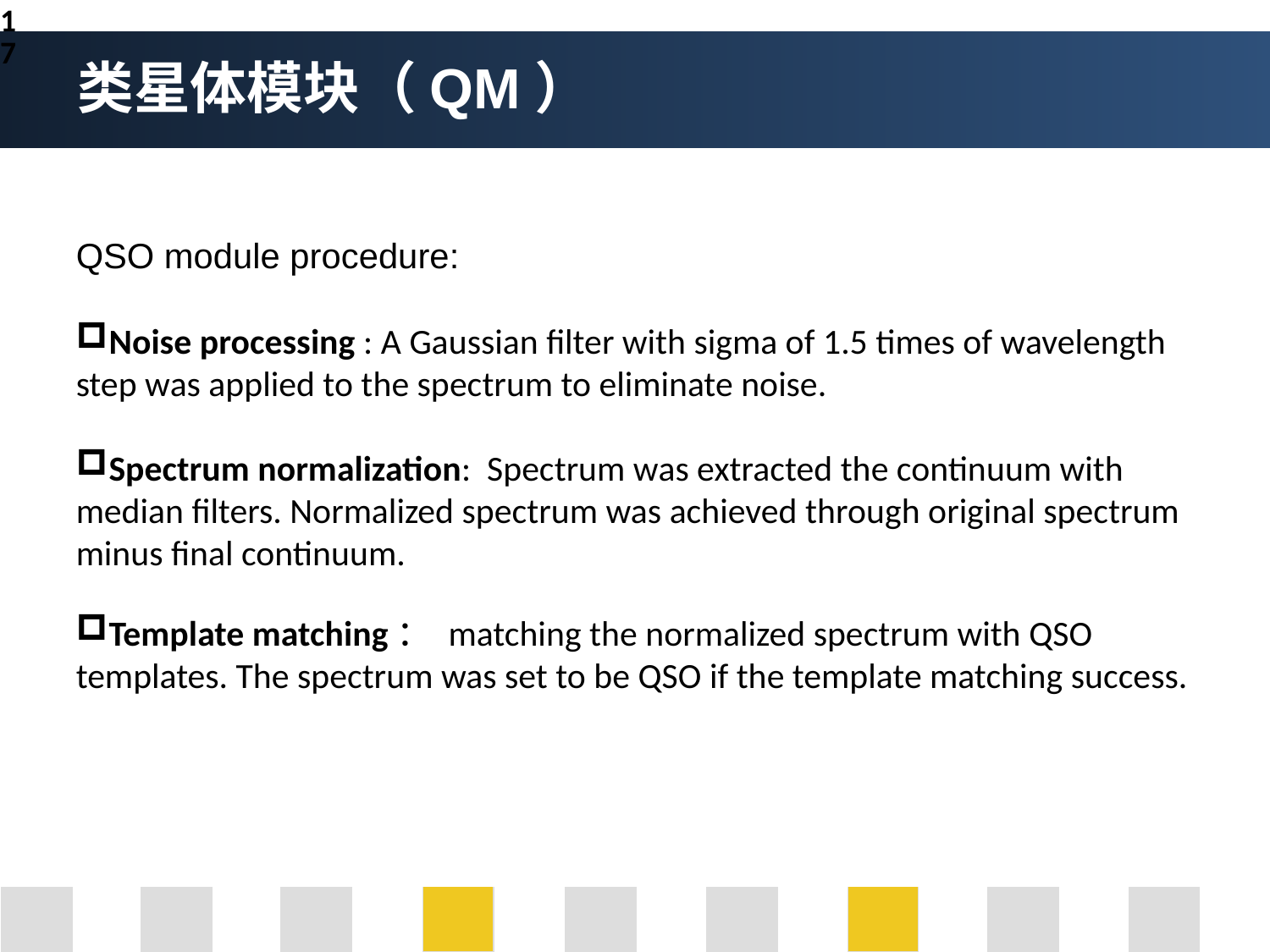

17
类星体模块（QM）

QSO module procedure:

Noise processing : A Gaussian filter with sigma of 1.5 times of wavelength step was applied to the spectrum to eliminate noise.

Spectrum normalization:  Spectrum was extracted the continuum with median filters. Normalized spectrum was achieved through original spectrum minus final continuum.

Template matching： matching the normalized spectrum with QSO templates. The spectrum was set to be QSO if the template matching success.